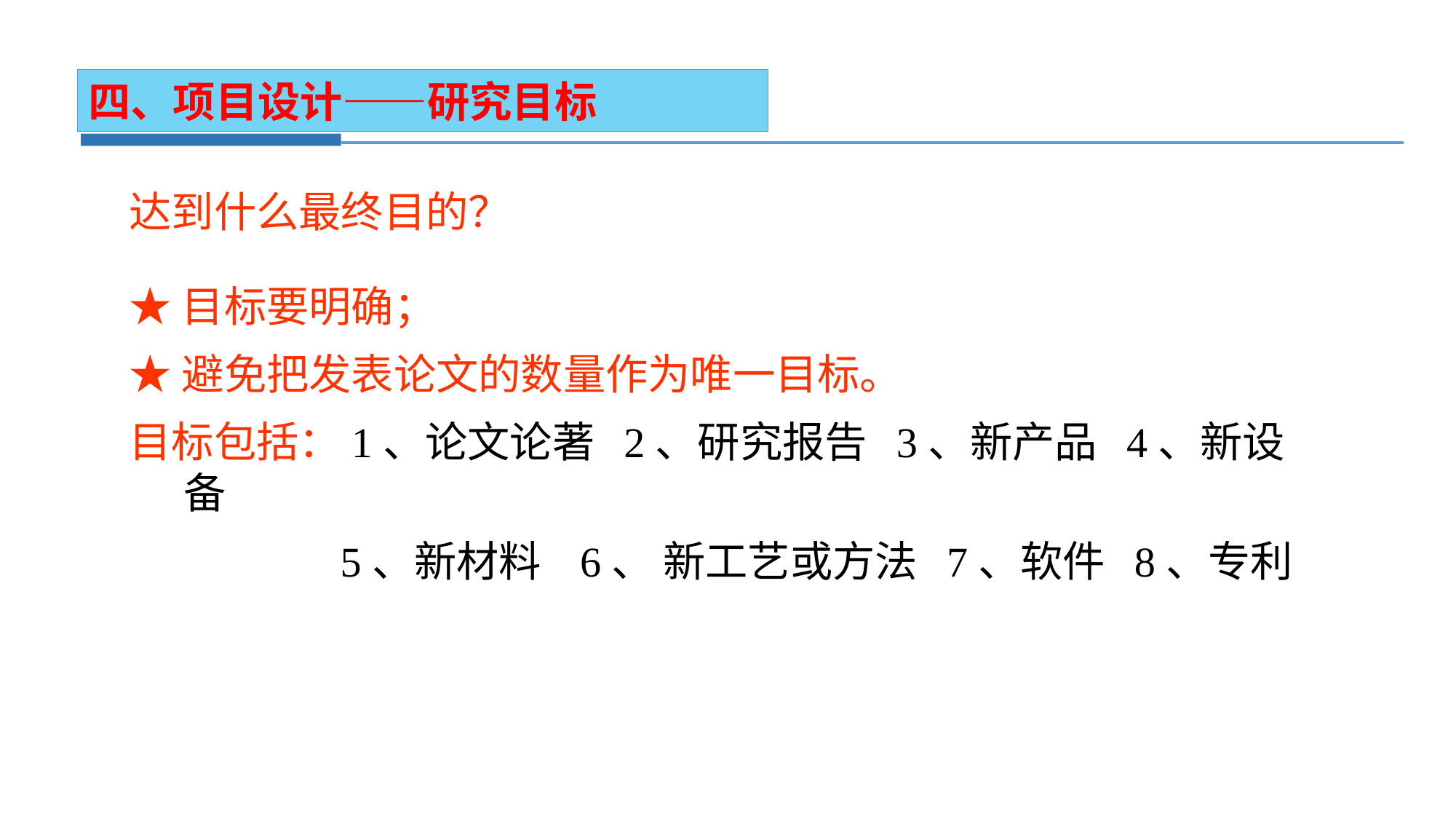

四、项目设计——研究目标

达到什么最终目的？

★目标要明确；
★避免把发表论文的数量作为唯一目标。
目标包括：1、论文论著  2、研究报告  3、新产品  4、新设备
                    5、新材料   6、 新工艺或方法  7、软件  8、专利